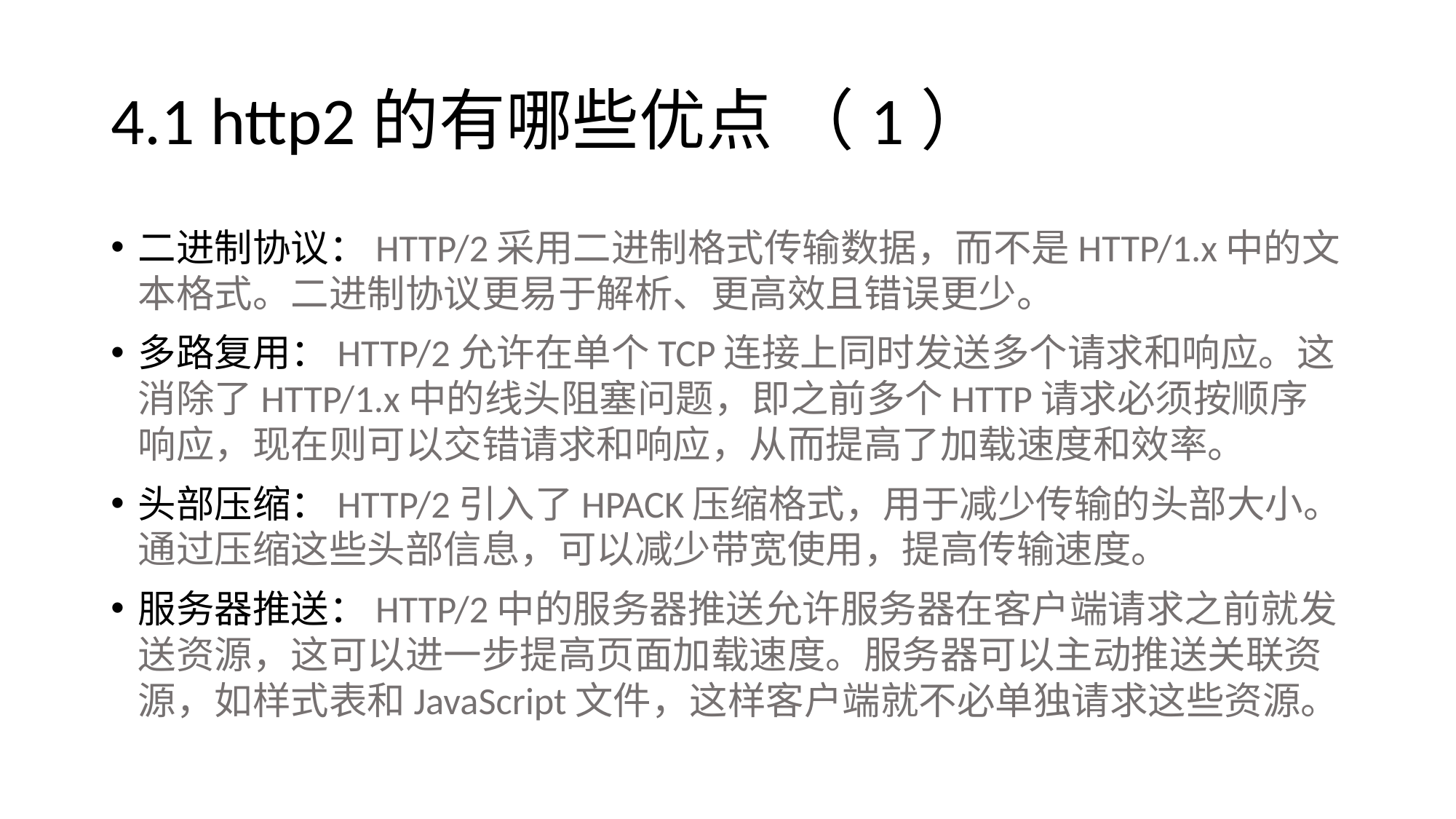

# 4.1 http2的有哪些优点 （1）
二进制协议：HTTP/2采用二进制格式传输数据，而不是HTTP/1.x中的文本格式。二进制协议更易于解析、更高效且错误更少。
多路复用：HTTP/2允许在单个TCP连接上同时发送多个请求和响应。这消除了HTTP/1.x中的线头阻塞问题，即之前多个HTTP请求必须按顺序响应，现在则可以交错请求和响应，从而提高了加载速度和效率。
头部压缩：HTTP/2引入了HPACK压缩格式，用于减少传输的头部大小。通过压缩这些头部信息，可以减少带宽使用，提高传输速度。
服务器推送：HTTP/2中的服务器推送允许服务器在客户端请求之前就发送资源，这可以进一步提高页面加载速度。服务器可以主动推送关联资源，如样式表和JavaScript文件，这样客户端就不必单独请求这些资源。